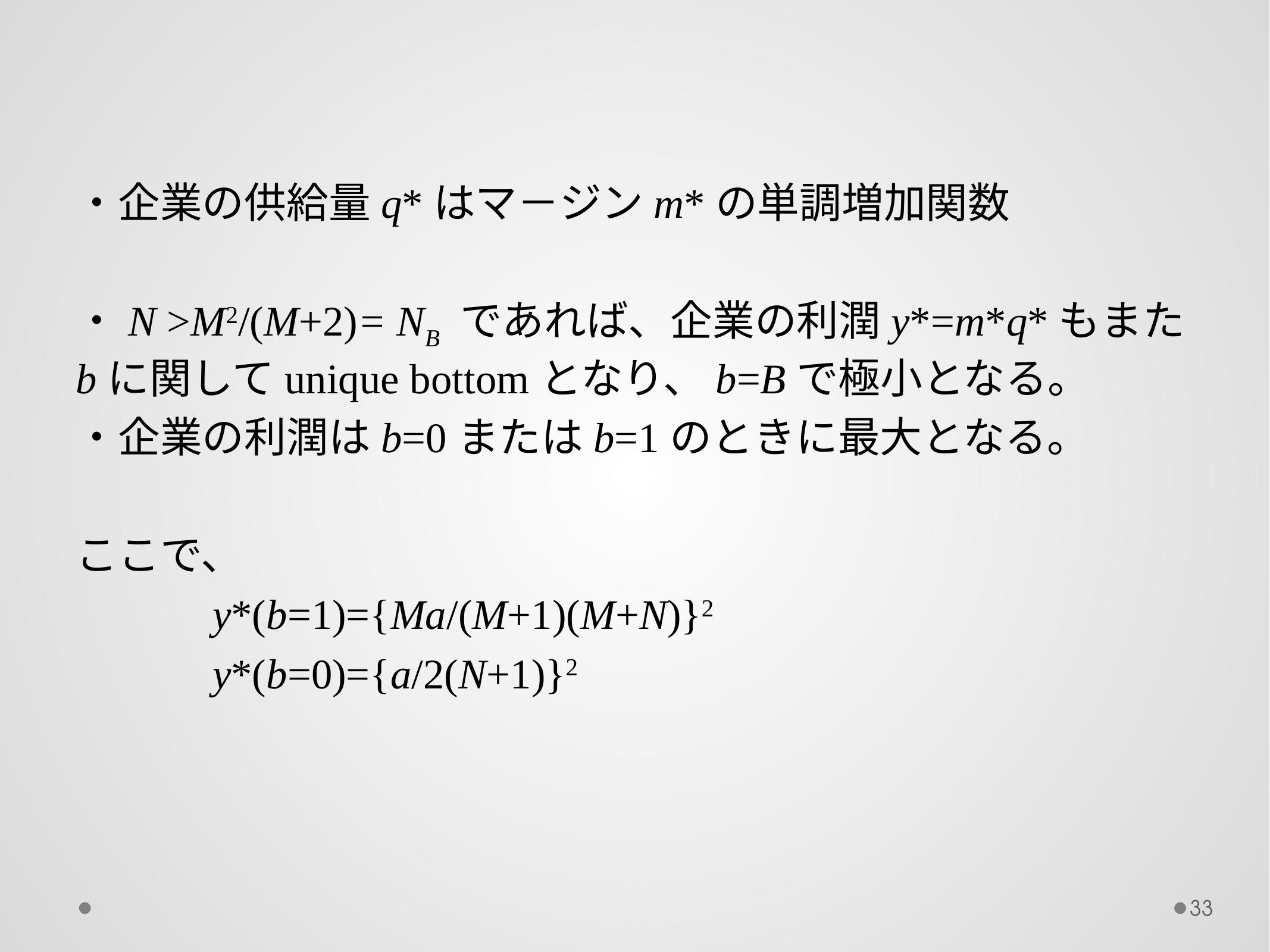

・企業の供給量q*はマ－ジンm*の単調増加関数

・N >M2/(M+2)= NB であれば、企業の利潤y*=m*q*もまたbに関してunique bottomとなり、b=Bで極小となる。
・企業の利潤はb=0またはb=1のときに最大となる。

ここで、
　　　y*(b=1)={Ma/(M+1)(M+N)}2
　　　y*(b=0)={a/2(N+1)}2

33